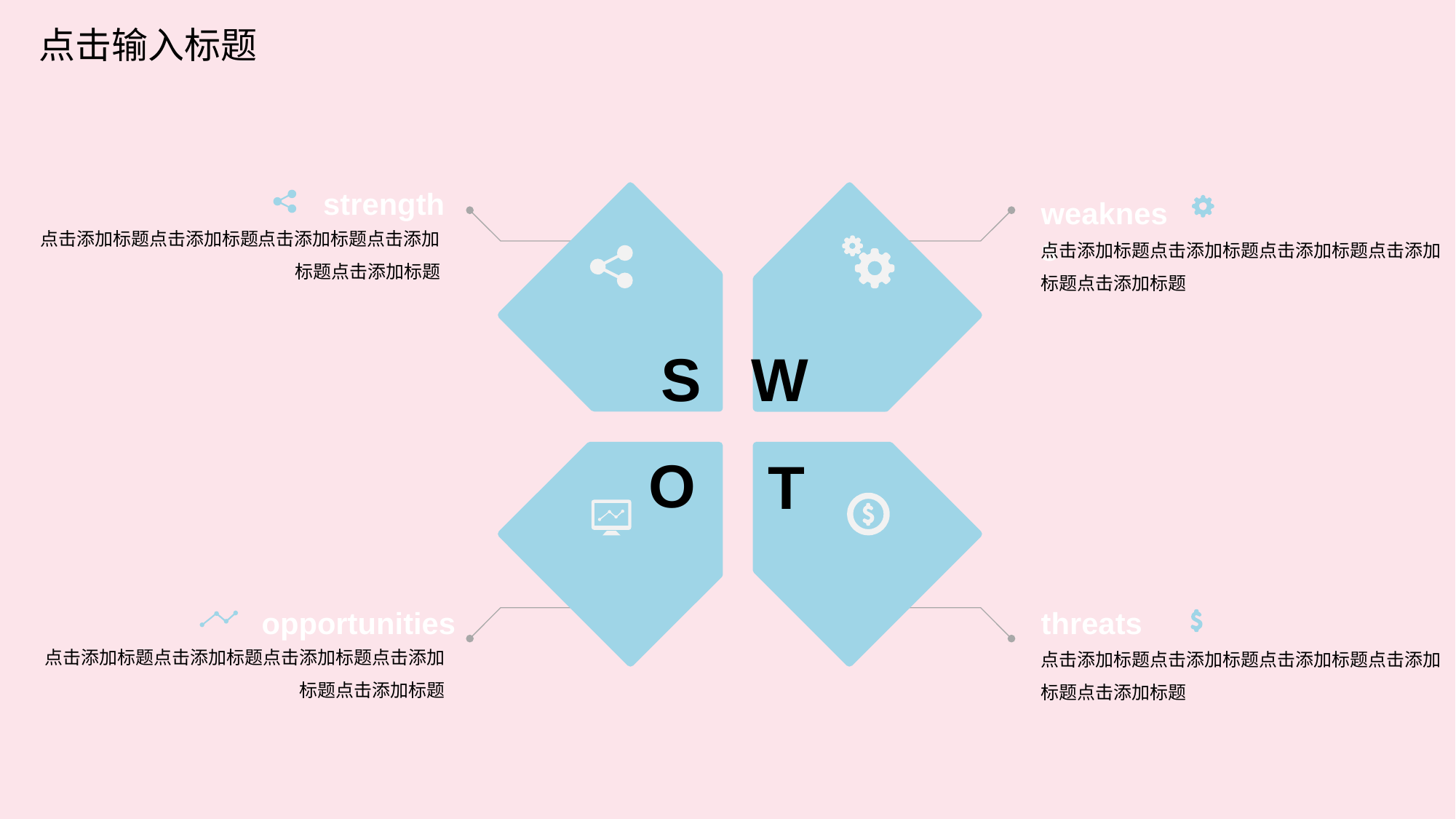

点击输入标题
strength

S
点击添加标题点击添加标题点击添加标题点击添加标题点击添加标题

weakness

点击添加标题点击添加标题点击添加标题点击添加标题点击添加标题

W

O

opportunities

点击添加标题点击添加标题点击添加标题点击添加标题点击添加标题

T

threats

点击添加标题点击添加标题点击添加标题点击添加标题点击添加标题